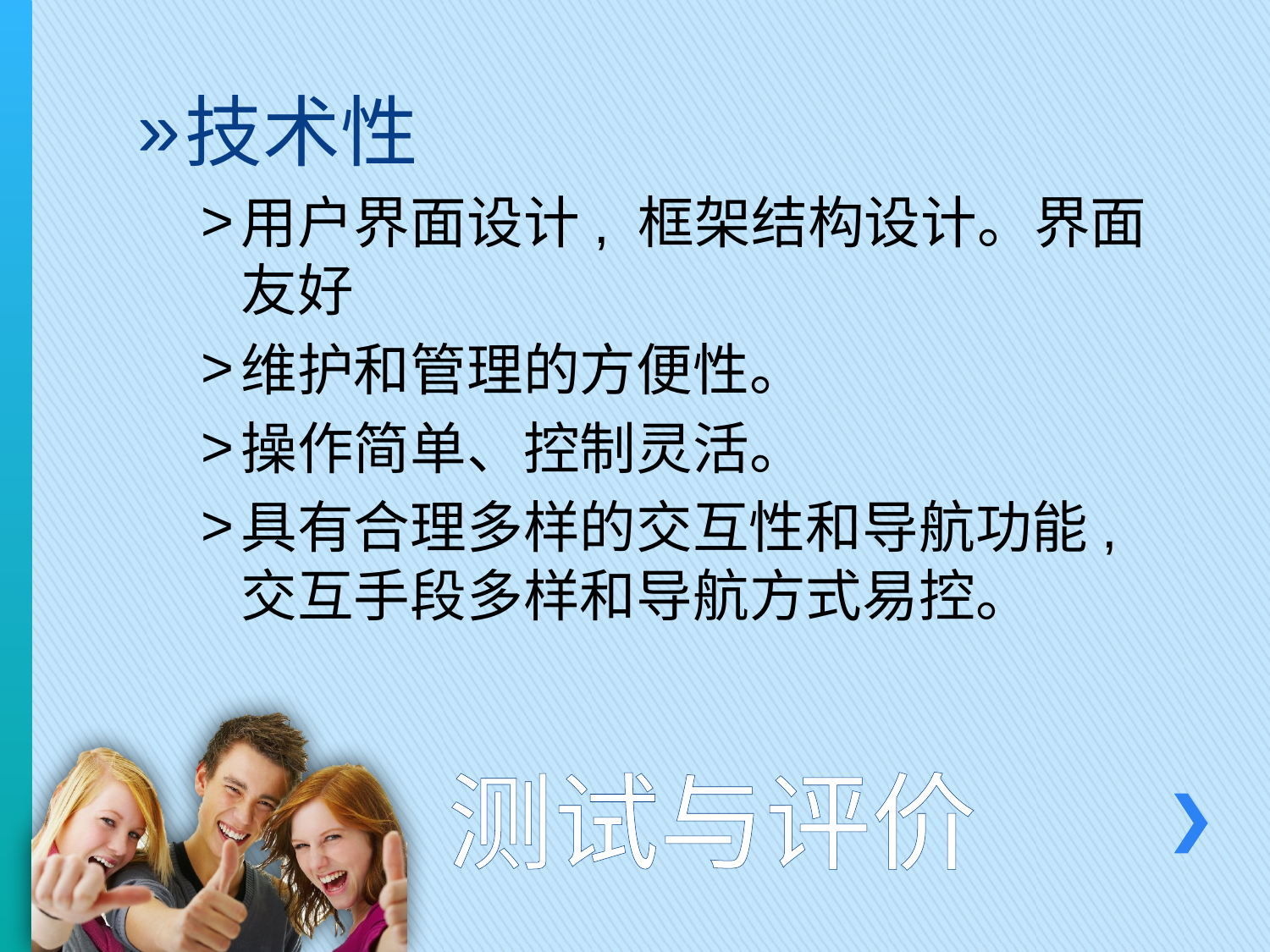

技术性
用户界面设计, 框架结构设计。界面友好
维护和管理的方便性。
操作简单、控制灵活。
具有合理多样的交互性和导航功能, 交互手段多样和导航方式易控。

# 测试与评价